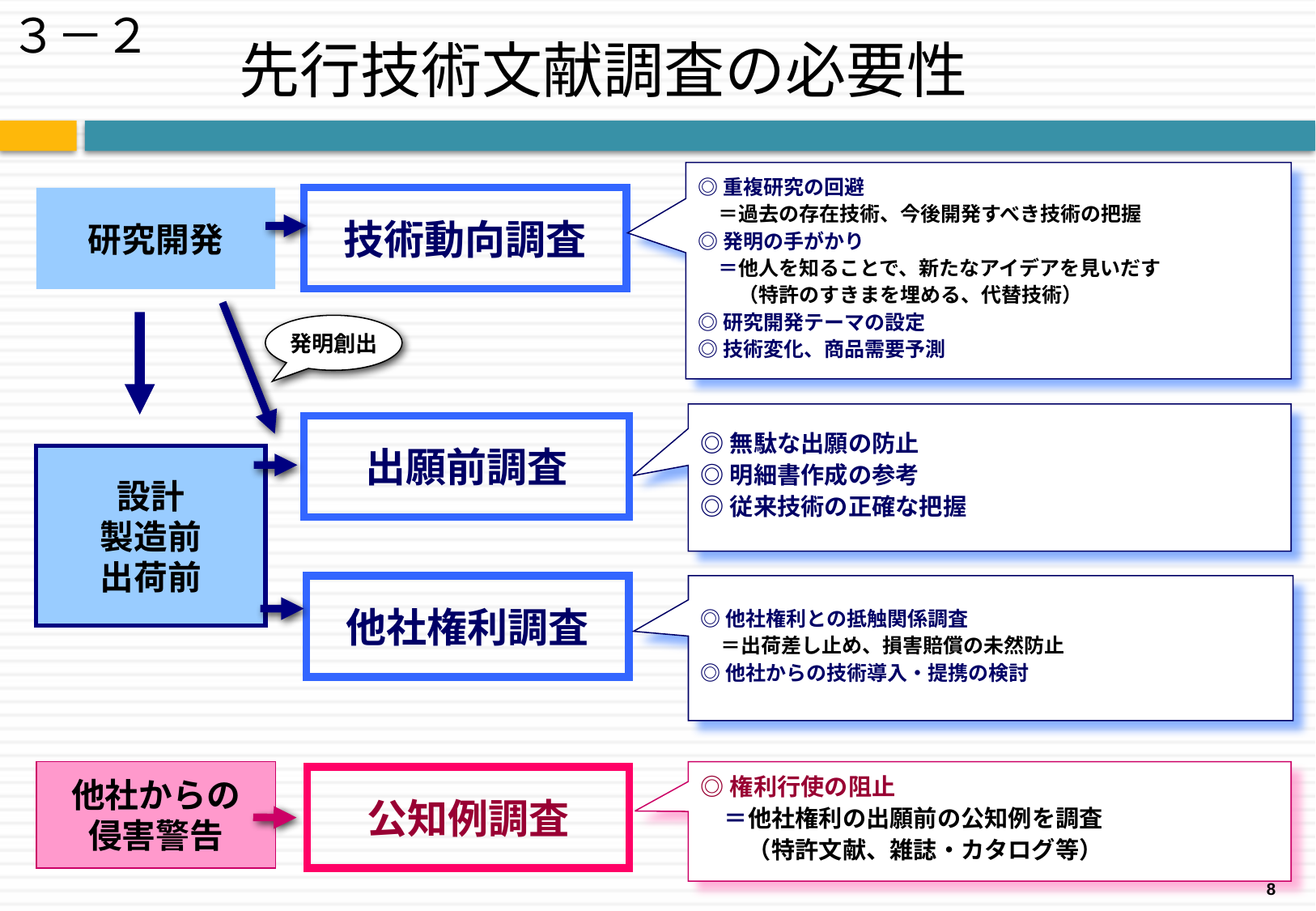

３－２
先行技術文献調査の必要性
◎重複研究の回避
　＝過去の存在技術、今後開発すべき技術の把握
◎発明の手がかり
　＝他人を知ることで、新たなアイデアを見いだす
　　（特許のすきまを埋める、代替技術）
◎研究開発テーマの設定
◎技術変化、商品需要予測
研究開発
技術動向調査

発明創出
◎無駄な出願の防止
◎明細書作成の参考
◎従来技術の正確な把握
出願前調査
設計
製造前
出荷前

他社権利調査
◎他社権利との抵触関係調査
　＝出荷差し止め、損害賠償の未然防止
◎他社からの技術導入・提携の検討

他社からの
侵害警告
◎権利行使の阻止
　＝他社権利の出願前の公知例を調査
　　（特許文献、雑誌・カタログ等）
公知例調査

8